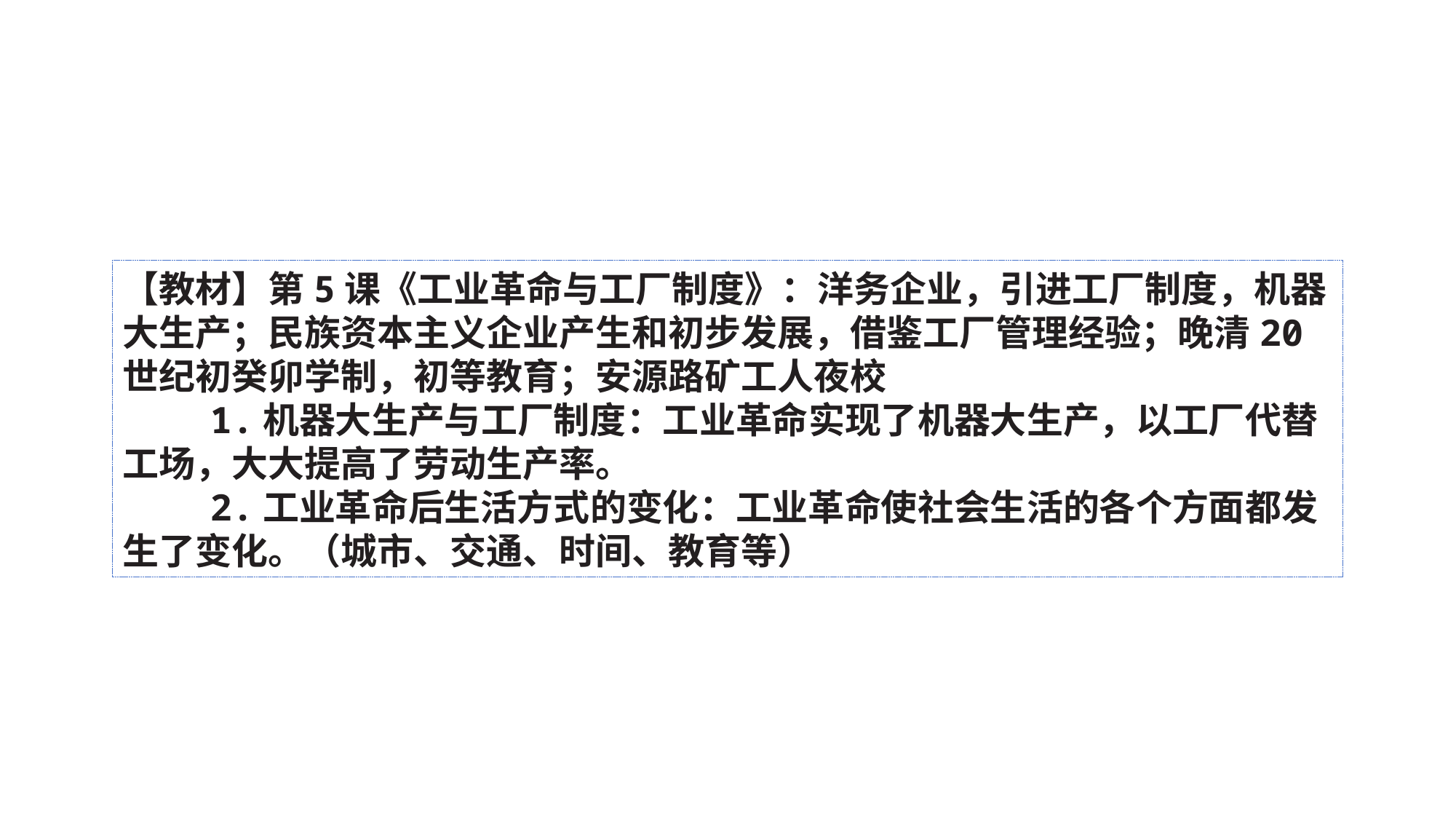

【教材】第5课《工业革命与工厂制度》：洋务企业，引进工厂制度，机器大生产；民族资本主义企业产生和初步发展，借鉴工厂管理经验；晚清20世纪初癸卯学制，初等教育；安源路矿工人夜校
    1.机器大生产与工厂制度：工业革命实现了机器大生产，以工厂代替工场，大大提高了劳动生产率。
    2.工业革命后生活方式的变化：工业革命使社会生活的各个方面都发生了变化。（城市、交通、时间、教育等）